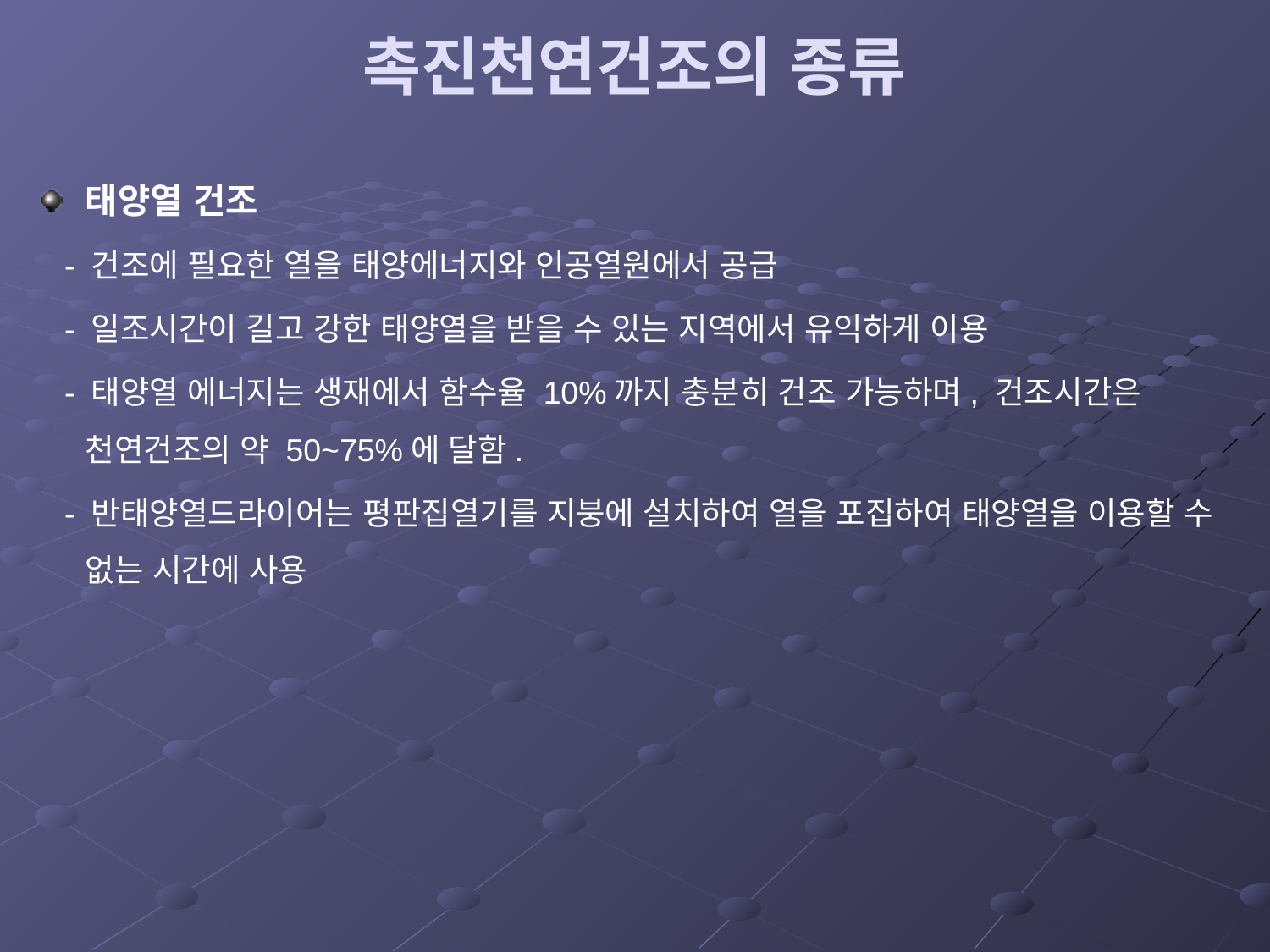

# 촉진천연건조의 종류
태양열 건조
   - 건조에 필요한 열을 태양에너지와 인공열원에서 공급
   - 일조시간이 길고 강한 태양열을 받을 수 있는 지역에서 유익하게 이용
   - 태양열 에너지는 생재에서 함수율 10%까지 충분히 건조 가능하며, 건조시간은 천연건조의 약 50~75%에 달함.
   - 반태양열드라이어는 평판집열기를 지붕에 설치하여 열을 포집하여 태양열을 이용할 수 없는 시간에 사용